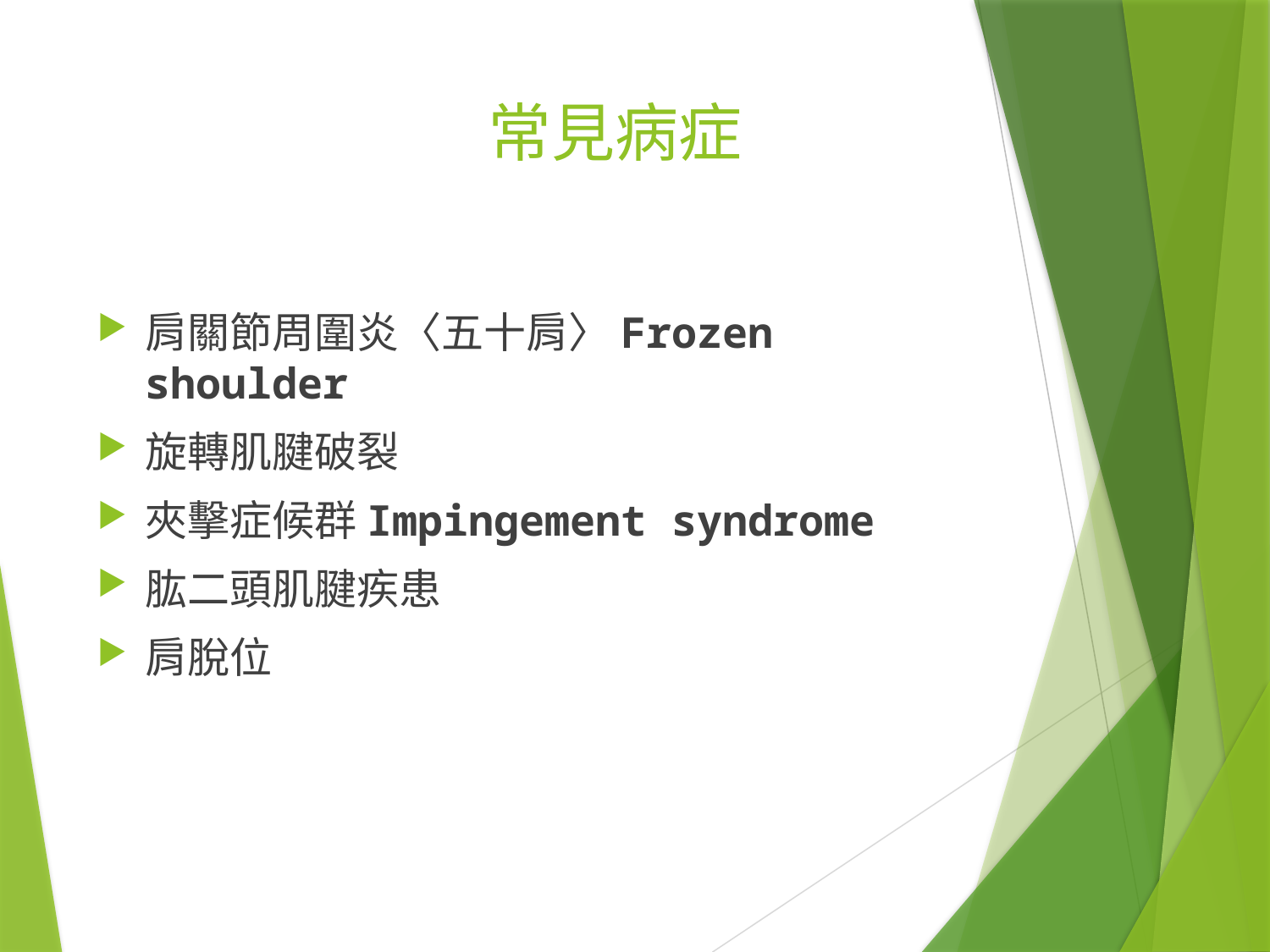

# 常見病症
肩關節周圍炎〈五十肩〉Frozen shoulder
旋轉肌腱破裂
夾擊症候群Impingement syndrome
肱二頭肌腱疾患
肩脫位